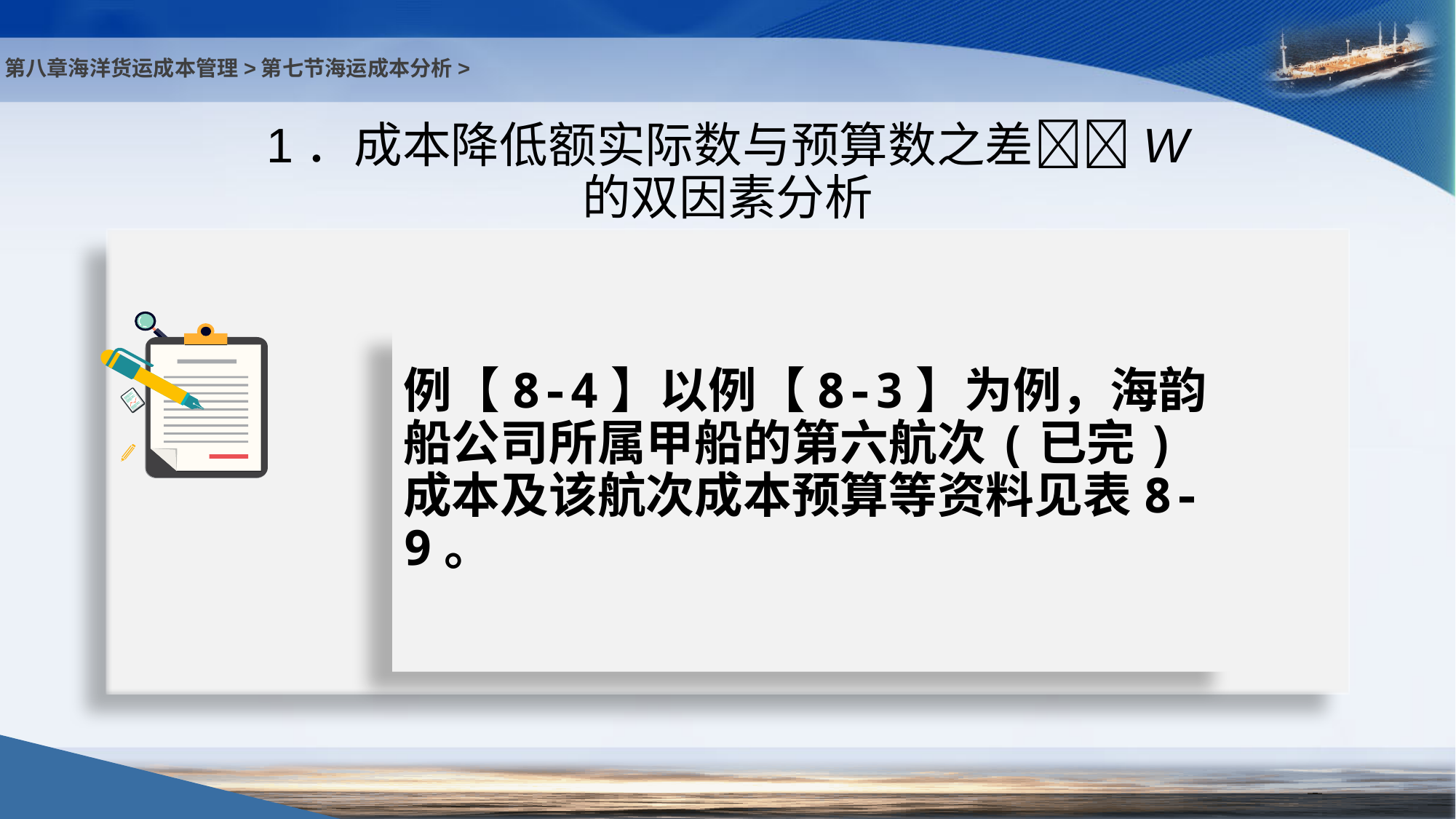

第八章海洋货运成本管理>第七节海运成本分析>
# 1．成本降低额实际数与预算数之差 ΔW 的双因素分析

例【8-4】以例【8-3】为例，海韵船公司所属甲船的第六航次(已完)成本及该航次成本预算等资料见表8-9。